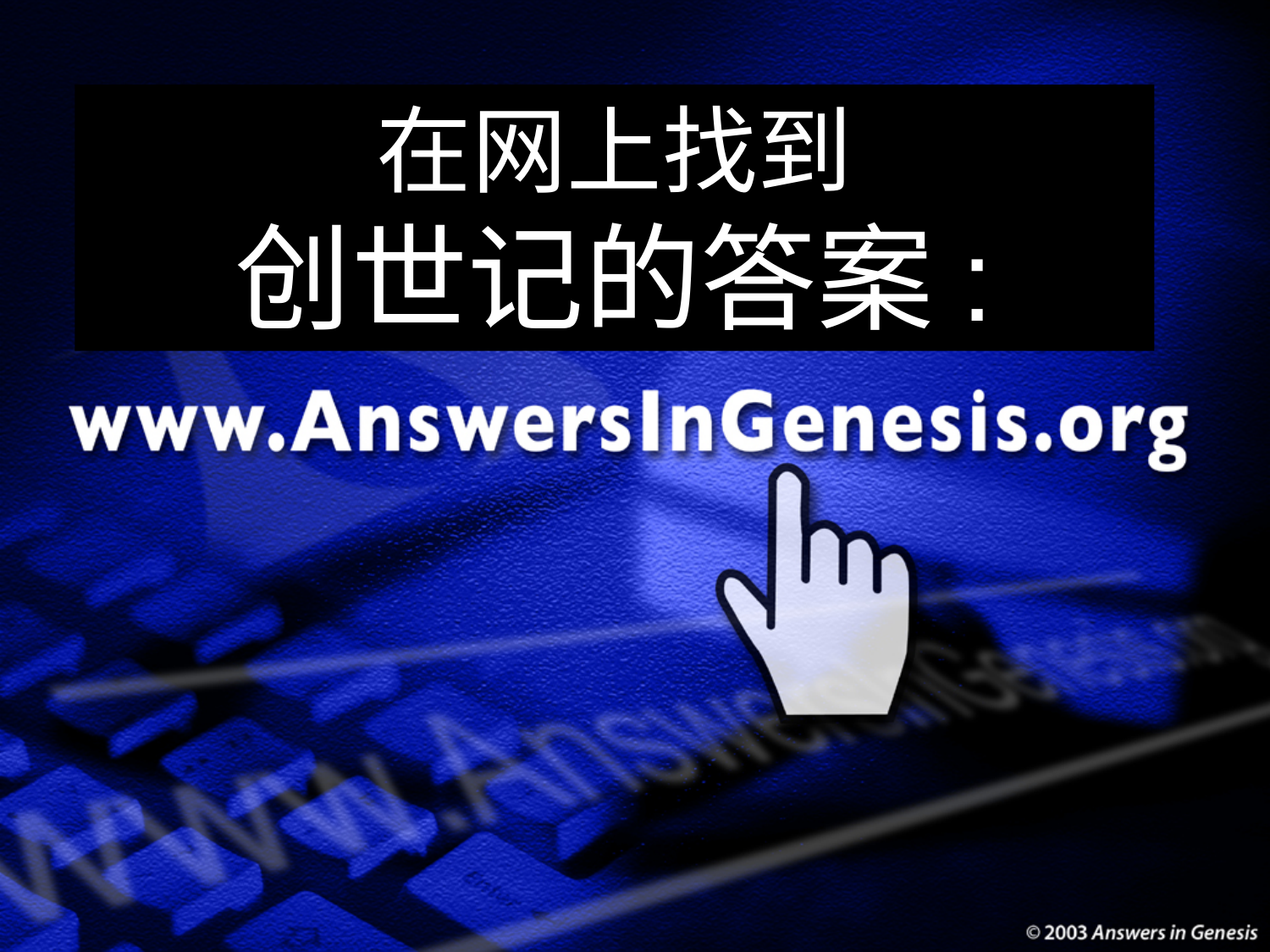

在网上找到
创世记的答案:
# AiG Web Address 00439